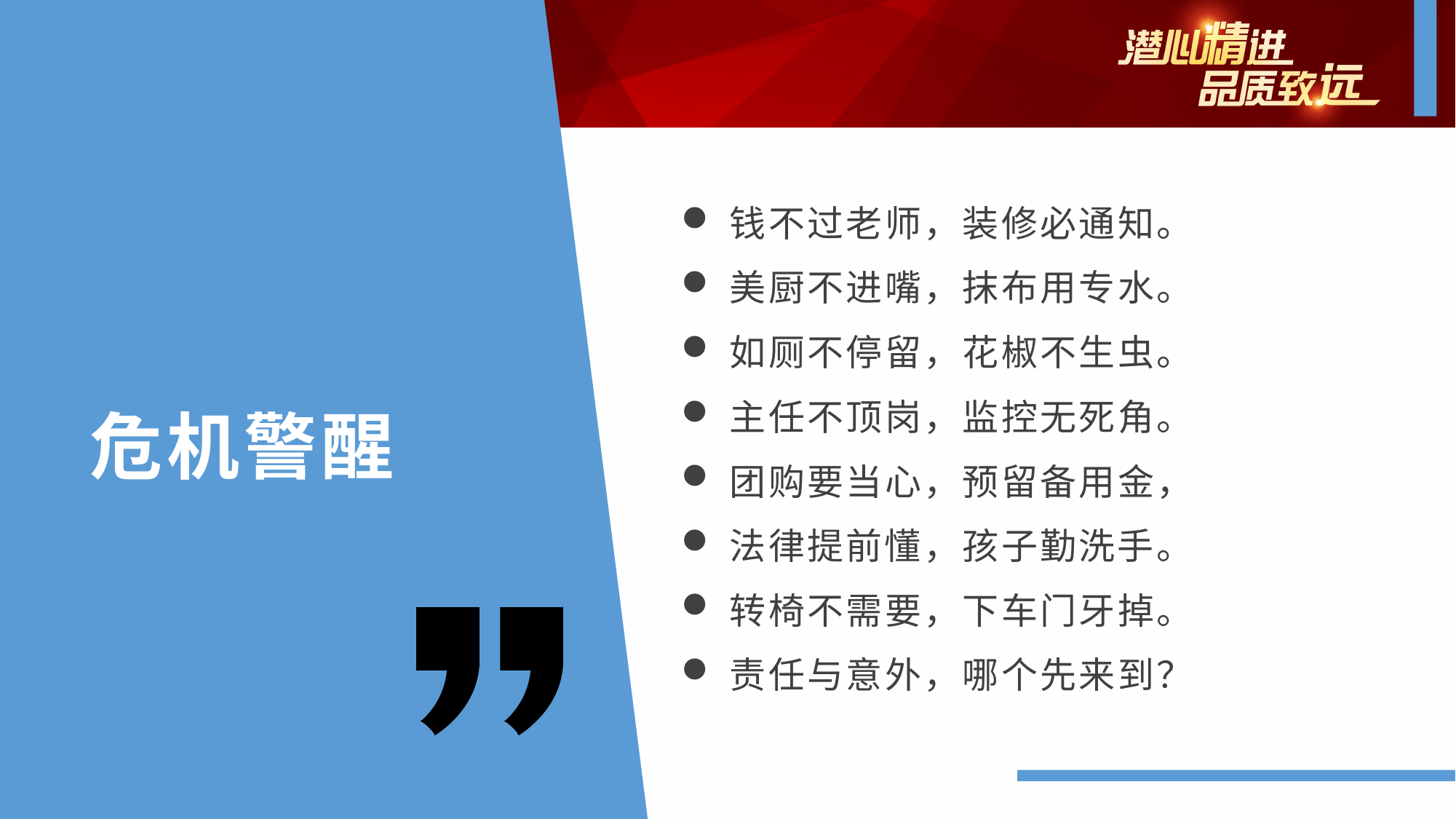

钱不过老师，装修必通知。
美厨不进嘴，抹布用专水。
如厕不停留，花椒不生虫。
主任不顶岗，监控无死角。
团购要当心，预留备用金，
法律提前懂，孩子勤洗手。
转椅不需要，下车门牙掉。
责任与意外，哪个先来到？
危机警醒